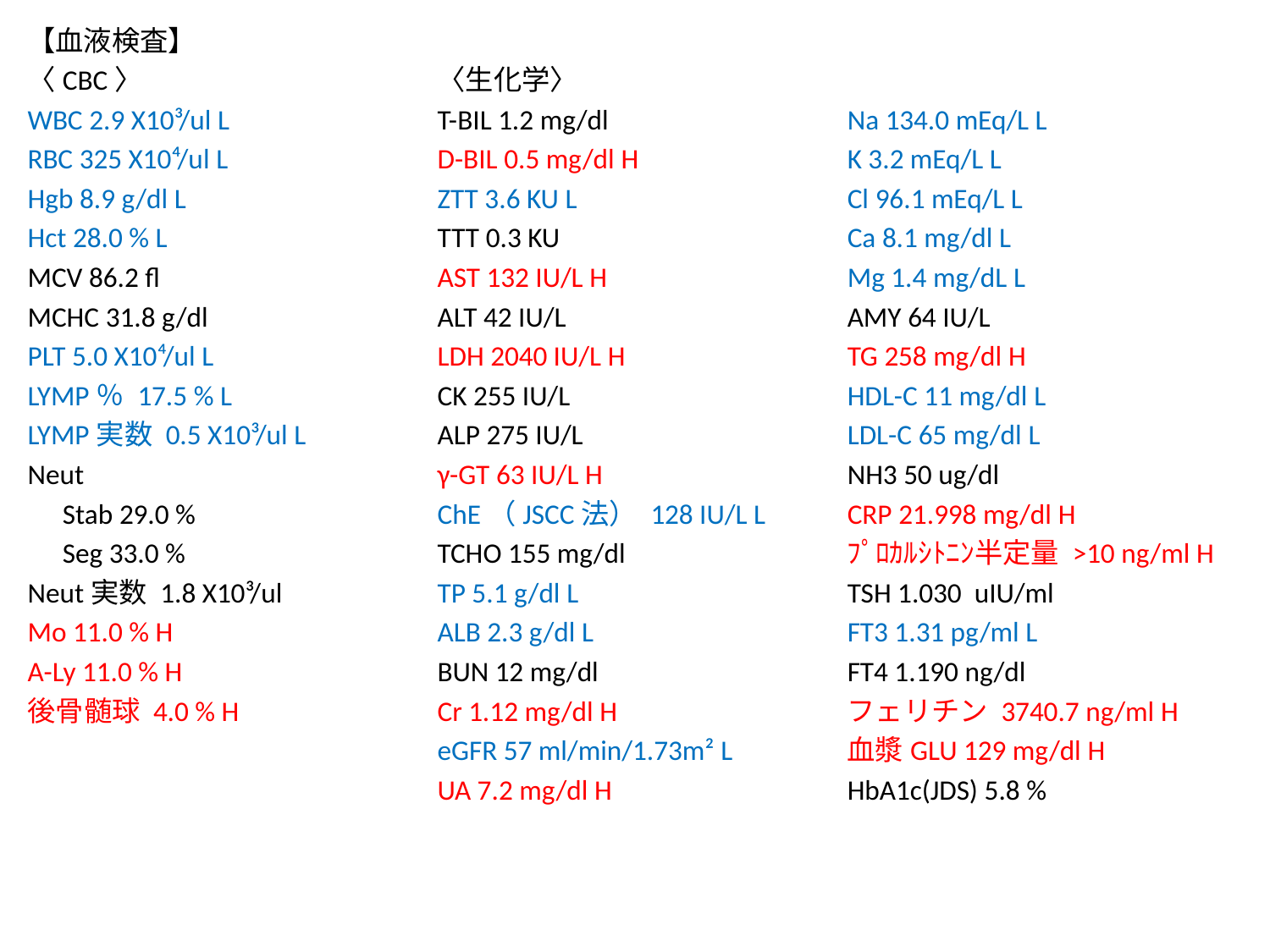

【血液検査】
〈CBC〉
WBC 2.9 X10³/ul L
RBC 325 X10⁴/ul L
Hgb 8.9 g/dl L
Hct 28.0 % L
MCV 86.2 fl
MCHC 31.8 g/dl
PLT 5.0 X10⁴/ul L
LYMP％ 17.5 % L
LYMP実数 0.5 X10³/ul L
Neut
　Stab 29.0 %
　Seg 33.0 %
Neut実数 1.8 X10³/ul
Mo 11.0 % H
A-Ly 11.0 % H
後骨髄球 4.0 % H

〈生化学〉
T-BIL 1.2 mg/dl
D-BIL 0.5 mg/dl H
ZTT 3.6 KU L
TTT 0.3 KU
AST 132 IU/L H
ALT 42 IU/L
LDH 2040 IU/L H
CK 255 IU/L
ALP 275 IU/L
γ-GT 63 IU/L H
ChE（JSCC法） 128 IU/L L
TCHO 155 mg/dl
TP 5.1 g/dl L
ALB 2.3 g/dl L
BUN 12 mg/dl
Cr 1.12 mg/dl H
eGFR 57 ml/min/1.73m² L
UA 7.2 mg/dl H

Na 134.0 mEq/L L
K 3.2 mEq/L L
Cl 96.1 mEq/L L
Ca 8.1 mg/dl L
Mg 1.4 mg/dL L
AMY 64 IU/L
TG 258 mg/dl H
HDL-C 11 mg/dl L
LDL-C 65 mg/dl L
NH3 50 ug/dl
CRP 21.998 mg/dl H
ﾌﾟﾛｶﾙｼﾄﾆﾝ半定量 >10 ng/ml H
TSH 1.030  uIU/ml
FT3 1.31 pg/ml L
FT4 1.190 ng/dl
フェリチン 3740.7 ng/ml H
血漿GLU 129 mg/dl H
HbA1c(JDS) 5.8 %